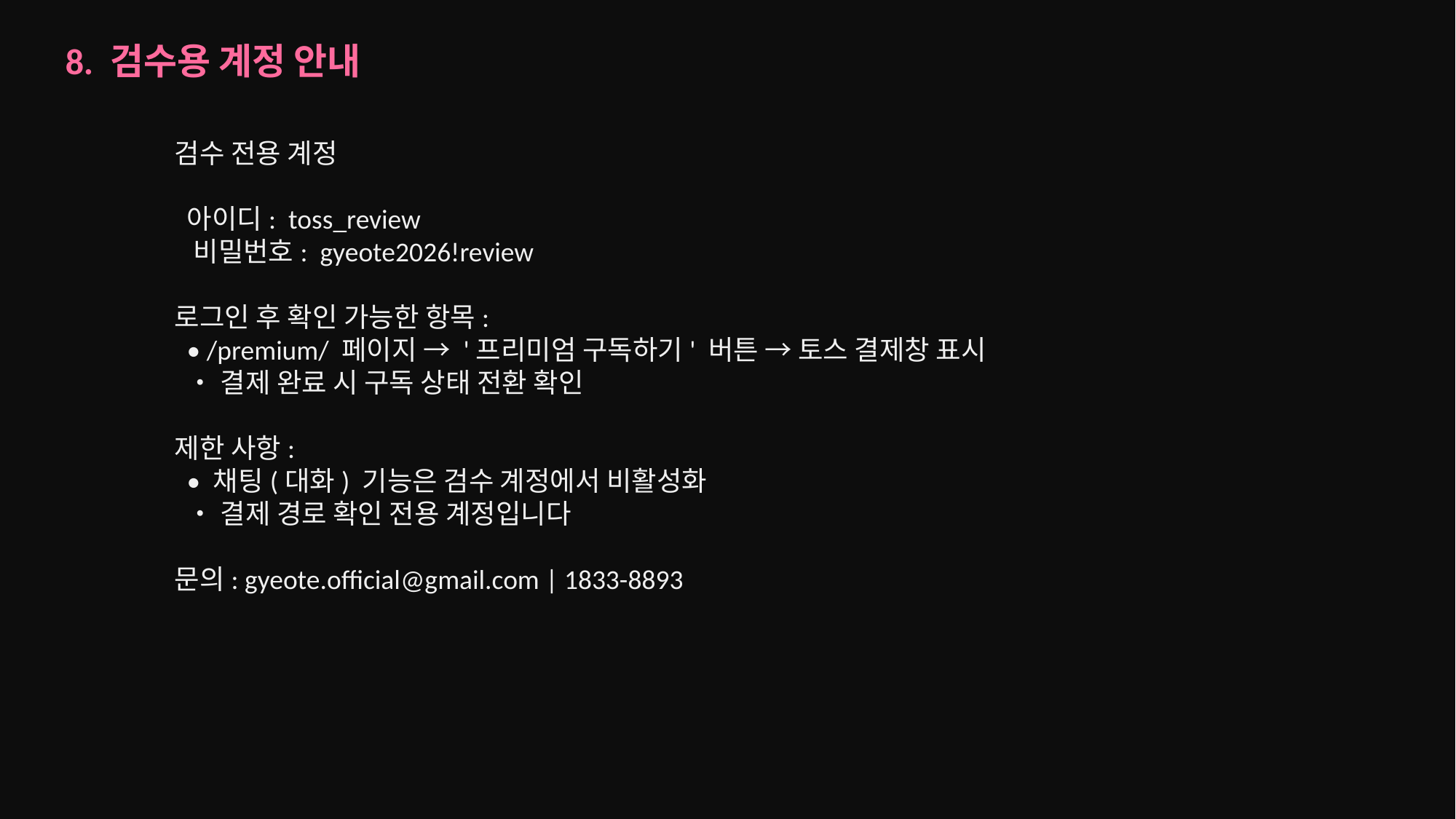

8. 검수용 계정 안내
검수 전용 계정
  아이디:  toss_review
  비밀번호:  gyeote2026!review
로그인 후 확인 가능한 항목:
  • /premium/ 페이지 → '프리미엄 구독하기' 버튼 → 토스 결제창 표시
  • 결제 완료 시 구독 상태 전환 확인
제한 사항:
  • 채팅(대화) 기능은 검수 계정에서 비활성화
  • 결제 경로 확인 전용 계정입니다
문의: gyeote.official@gmail.com | 1833-8893